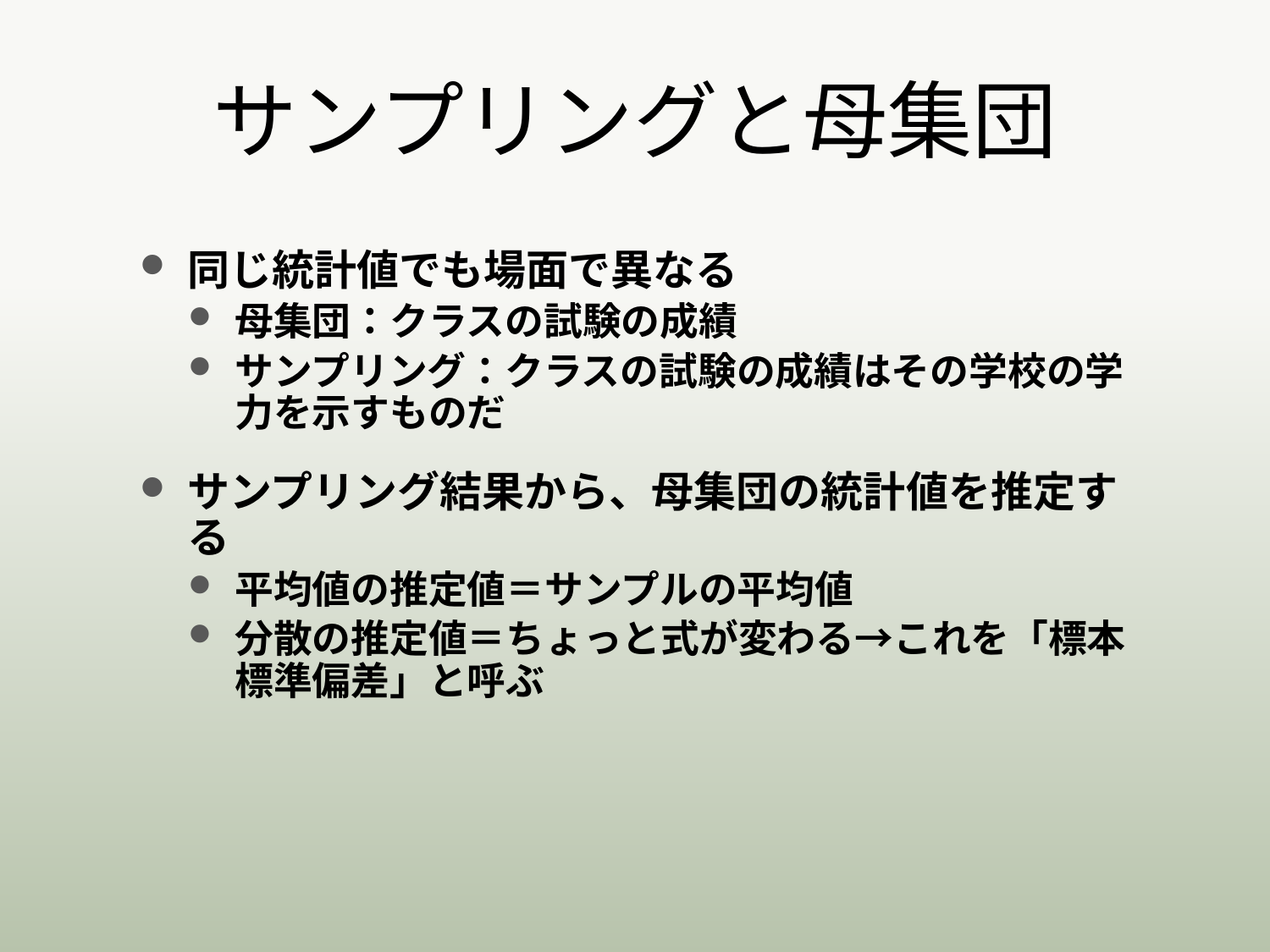

# サンプリングと母集団
同じ統計値でも場面で異なる
母集団：クラスの試験の成績
サンプリング：クラスの試験の成績はその学校の学力を示すものだ
サンプリング結果から、母集団の統計値を推定する
平均値の推定値＝サンプルの平均値
分散の推定値＝ちょっと式が変わる→これを「標本標準偏差」と呼ぶ